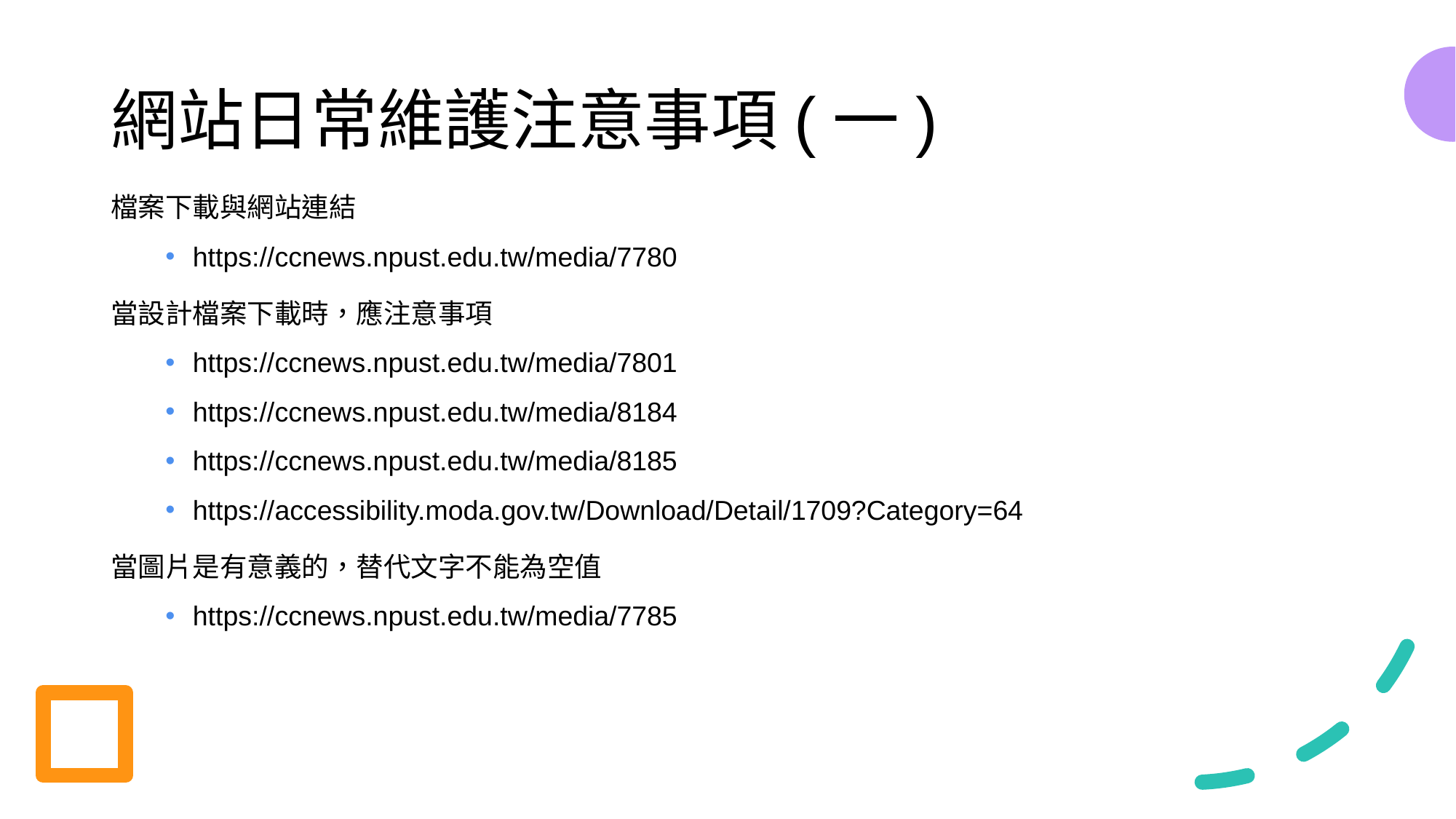

# 網站日常維護注意事項(一)
檔案下載與網站連結
https://ccnews.npust.edu.tw/media/7780
當設計檔案下載時，應注意事項
https://ccnews.npust.edu.tw/media/7801
https://ccnews.npust.edu.tw/media/8184
https://ccnews.npust.edu.tw/media/8185
https://accessibility.moda.gov.tw/Download/Detail/1709?Category=64
當圖片是有意義的，替代文字不能為空值
https://ccnews.npust.edu.tw/media/7785